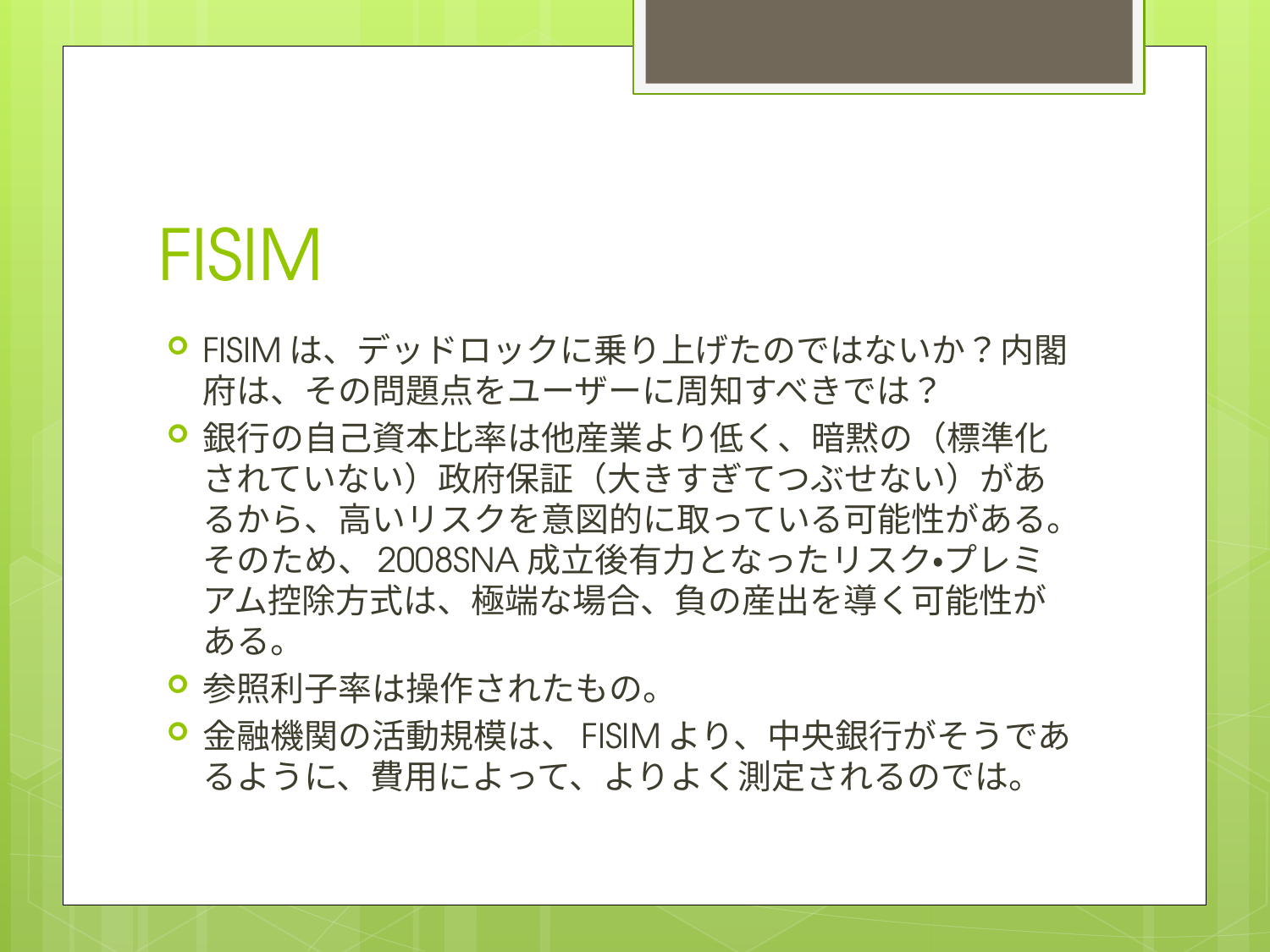

# FISIM
FISIMは、デッドロックに乗り上げたのではないか？内閣府は、その問題点をユーザーに周知すべきでは？
銀行の自己資本比率は他産業より低く、暗黙の（標準化されていない）政府保証（大きすぎてつぶせない）があるから、高いリスクを意図的に取っている可能性がある。そのため、2008SNA成立後有力となったリスク・プレミアム控除方式は、極端な場合、負の産出を導く可能性がある。
参照利子率は操作されたもの。
金融機関の活動規模は、FISIMより、中央銀行がそうであるように、費用によって、よりよく測定されるのでは。